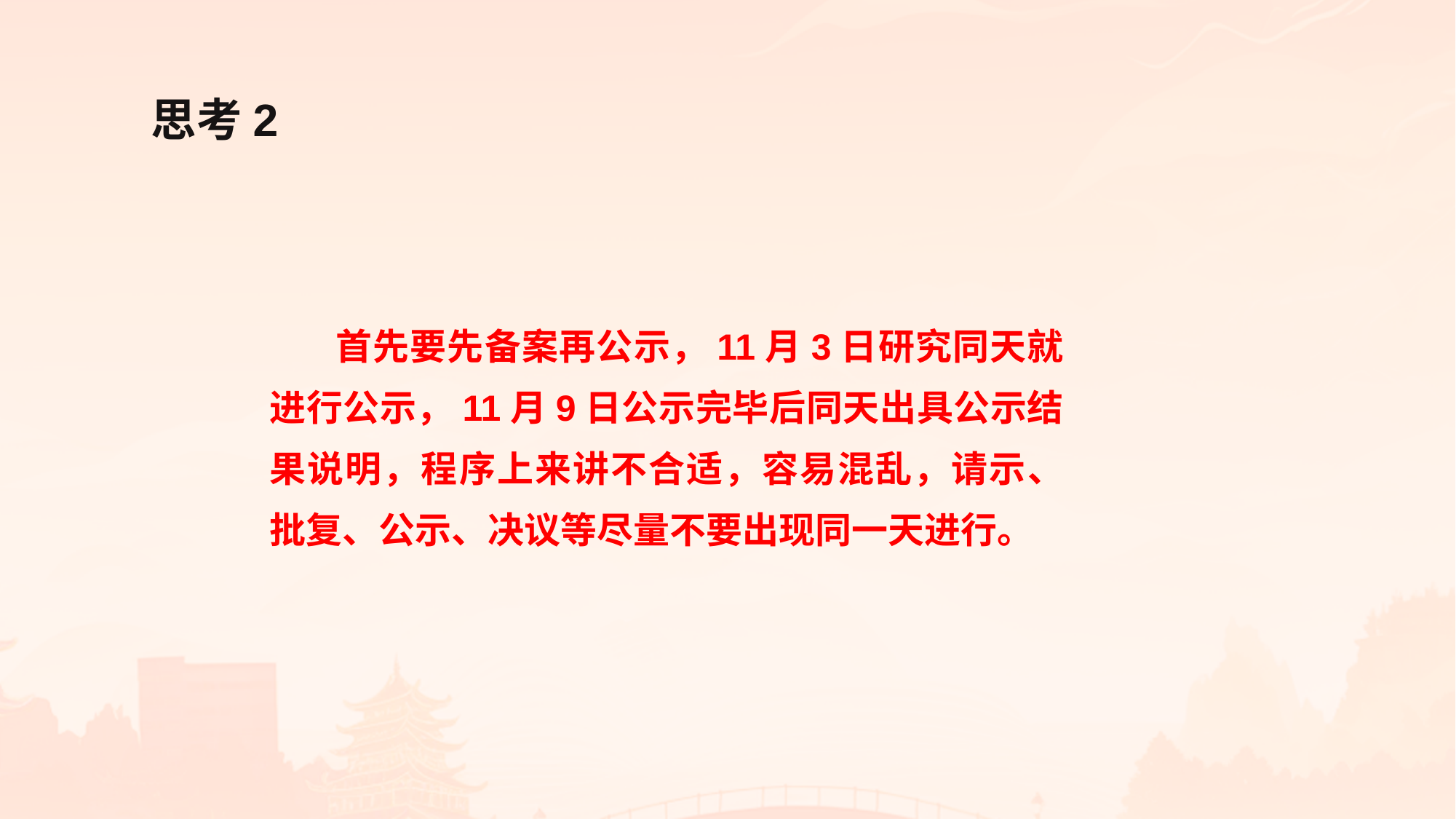

思考2
       首先要先备案再公示，11月3日研究同天就进行公示，11月9日公示完毕后同天出具公示结果说明，程序上来讲不合适，容易混乱，请示、批复、公示、决议等尽量不要出现同一天进行。